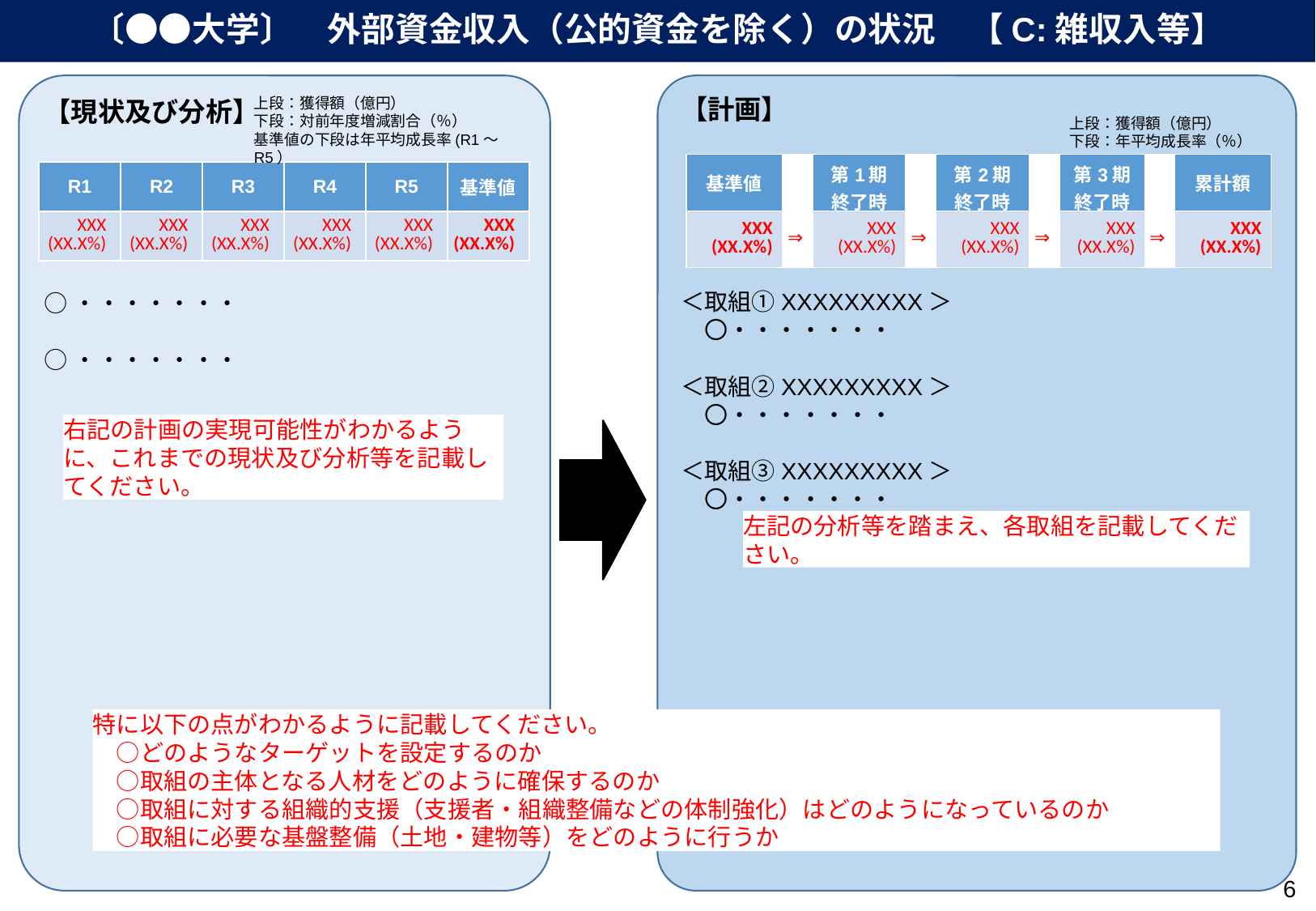

〔●●大学〕　外部資金収入（公的資金を除く）の状況　【C:雑収入等】
【現状及び分析】

○・・・・・・・

○・・・・・・・
【計画】

＜取組①XXXXXXXXX＞
　〇・・・・・・・

＜取組②XXXXXXXXX＞
　〇・・・・・・・

＜取組③XXXXXXXXX＞
　〇・・・・・・・
上段：獲得額（億円）
下段：対前年度増減割合（％）
基準値の下段は年平均成長率(R1～R5）
上段：獲得額（億円）
下段：年平均成長率（％）
| 基準値 |  | 第1期 終了時 |  | 第2期 終了時 |  | 第3期 終了時 |  | 累計額 |
| --- | --- | --- | --- | --- | --- | --- | --- | --- |
| XXX (XX.X%) | ⇒ | XXX (XX.X%) | ⇒ | XXX (XX.X%) | ⇒ | XXX (XX.X%) | ⇒ | XXX (XX.X%) |
| R1 | R2 | R3 | R4 | R5 | 基準値 |
| --- | --- | --- | --- | --- | --- |
| XXX (XX.X%) | XXX (XX.X%) | XXX (XX.X%) | XXX (XX.X%) | XXX (XX.X%) | XXX (XX.X%) |

右記の計画の実現可能性がわかるように、これまでの現状及び分析等を記載してください。
左記の分析等を踏まえ、各取組を記載してください。
特に以下の点がわかるように記載してください。
　○どのようなターゲットを設定するのか
　○取組の主体となる人材をどのように確保するのか
　○取組に対する組織的支援（支援者・組織整備などの体制強化）はどのようになっているのか
　○取組に必要な基盤整備（土地・建物等）をどのように行うか
6